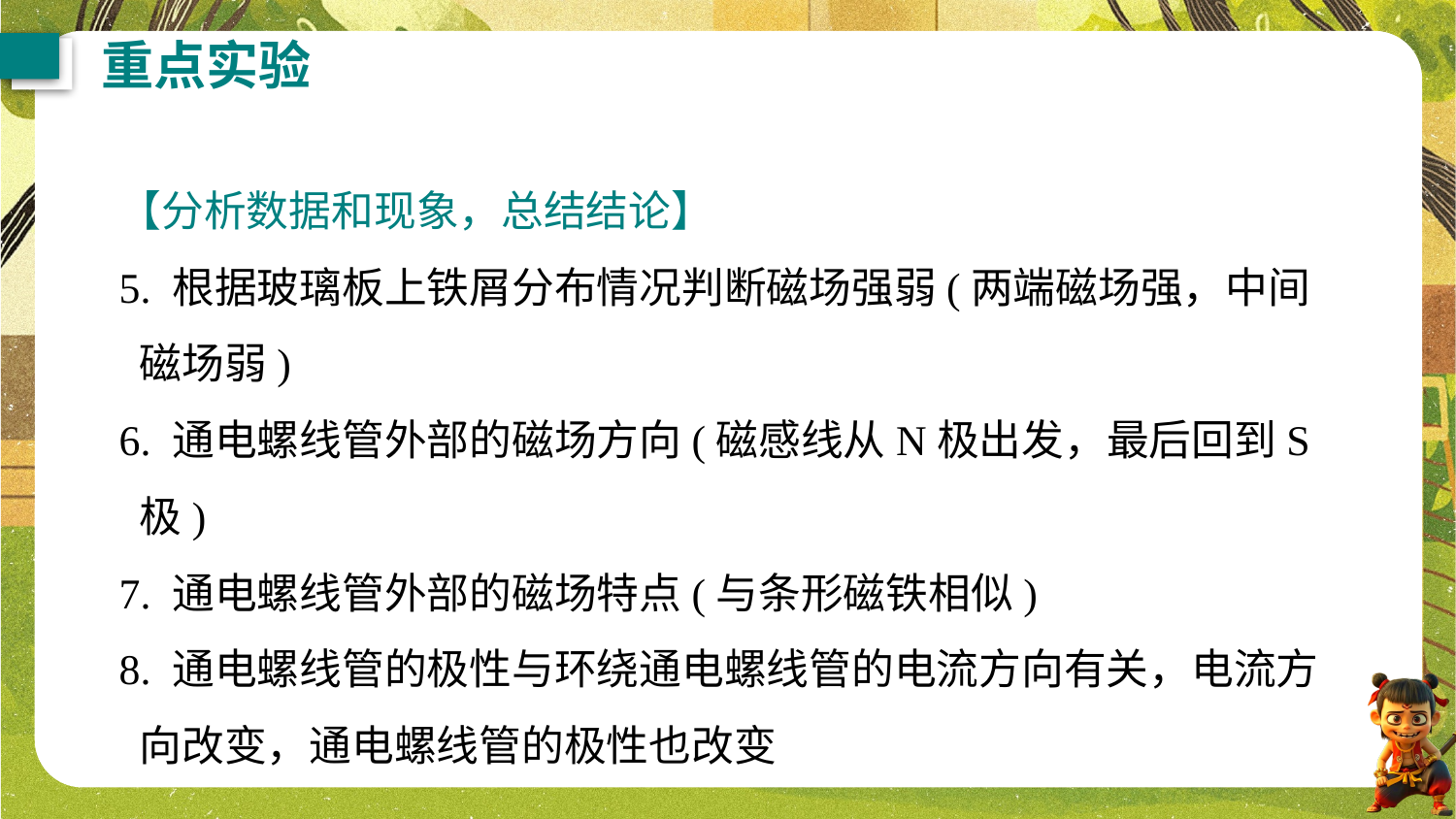

重点实验

【分析数据和现象，总结结论】
5. 根据玻璃板上铁屑分布情况判断磁场强弱(两端磁场强，中间磁场弱)
6. 通电螺线管外部的磁场方向(磁感线从N极出发，最后回到S极)
7. 通电螺线管外部的磁场特点(与条形磁铁相似)
8. 通电螺线管的极性与环绕通电螺线管的电流方向有关，电流方向改变，通电螺线管的极性也改变